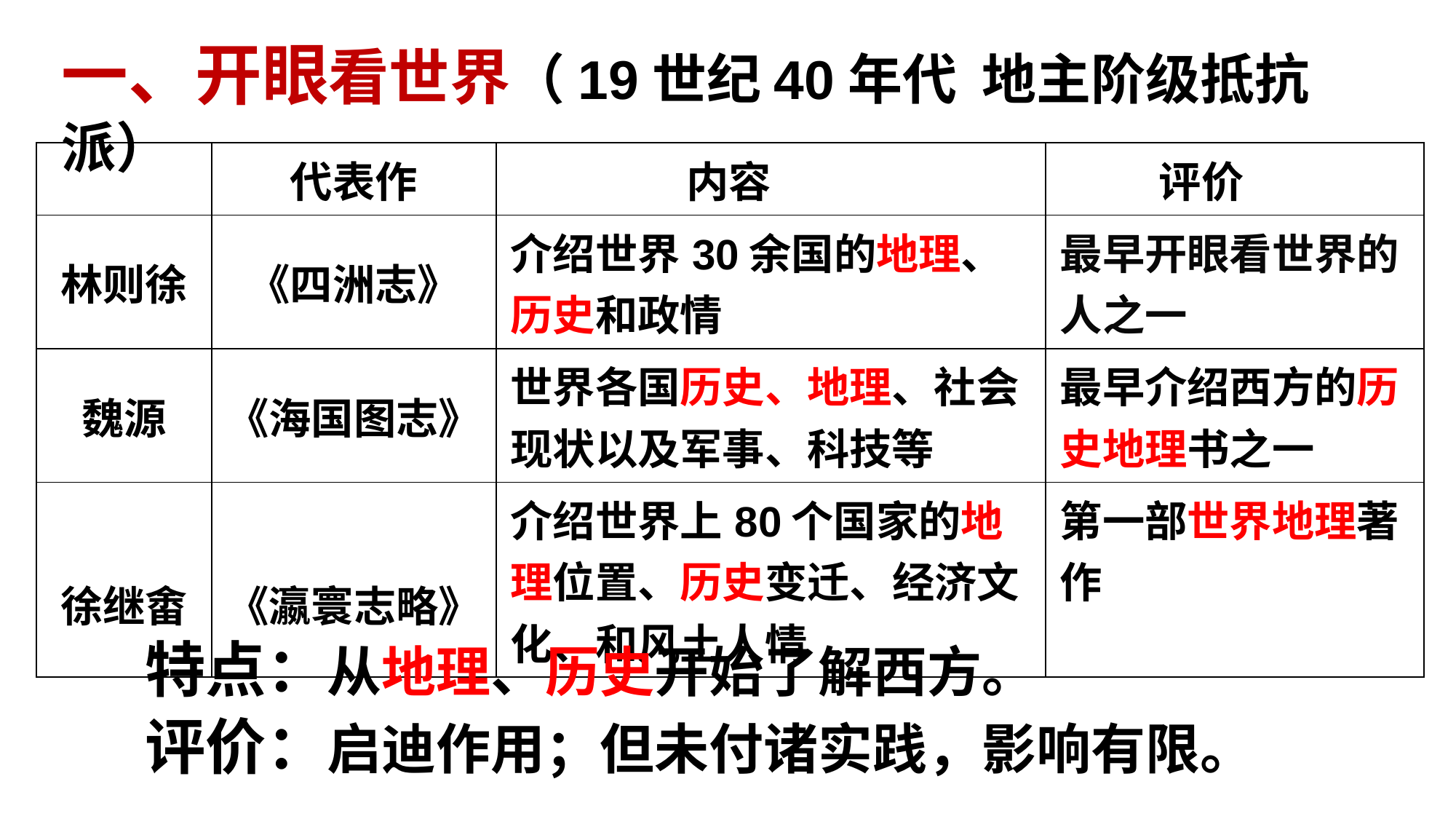

一、开眼看世界（19世纪40年代  地主阶级抵抗派）
|  | 代表作 | 内容 | 评价 |
| --- | --- | --- | --- |
| 林则徐 | 《四洲志》 | 介绍世界30余国的地理、历史和政情 | 最早开眼看世界的人之一 |
| 魏源 | 《海国图志》 | 世界各国历史、地理、社会现状以及军事、科技等 | 最早介绍西方的历史地理书之一 |
| 徐继畬 | 《瀛寰志略》 | 介绍世界上80个国家的地理位置、历史变迁、经济文化、和风土人情 | 第一部世界地理著作 |
特点：从地理、历史开始了解西方。
评价：启迪作用；但未付诸实践，影响有限。